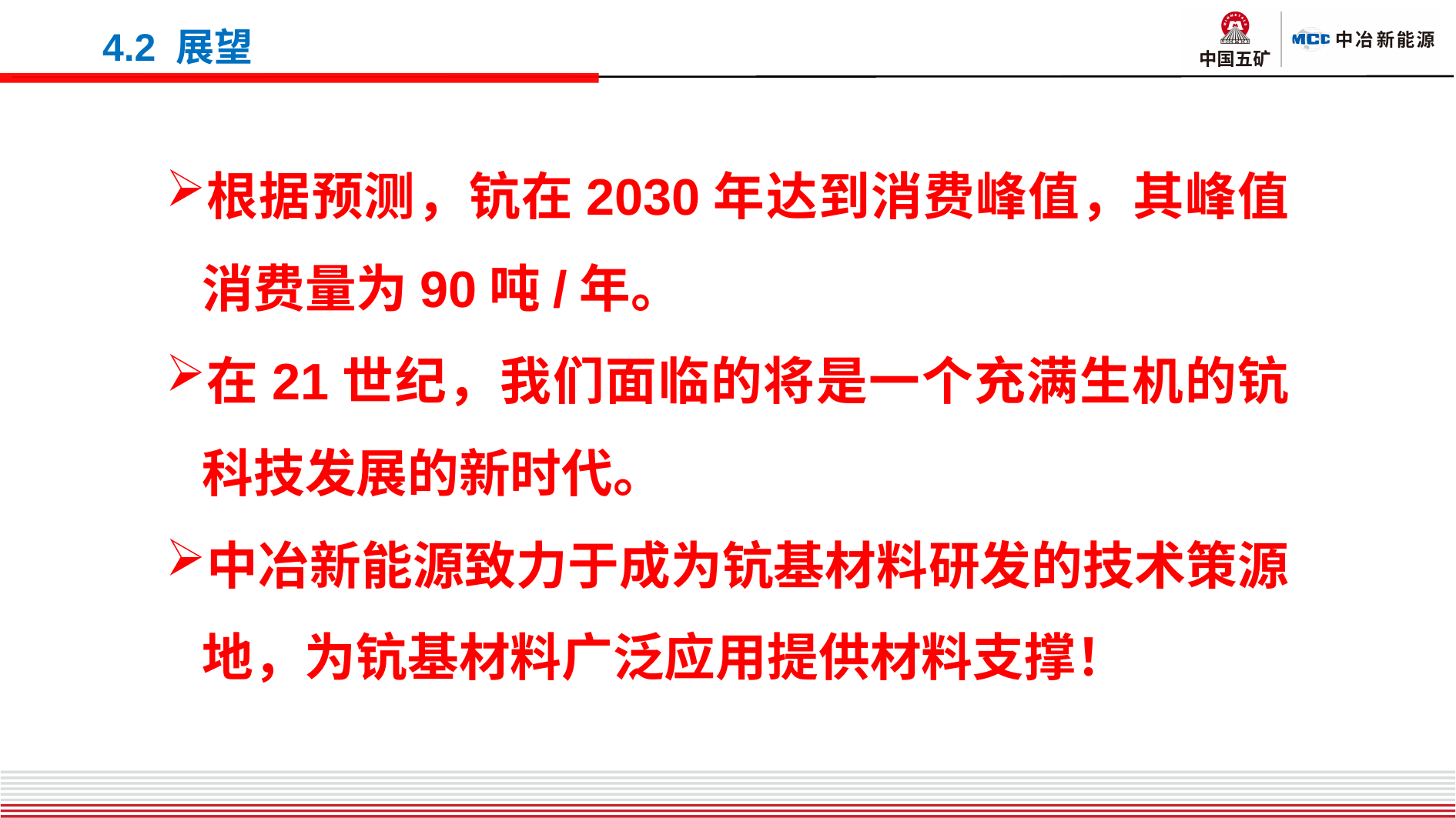

4.2 展望
根据预测，钪在2030年达到消费峰值，其峰值消费量为90吨/年。
在21世纪，我们面临的将是一个充满生机的钪科技发展的新时代。
中冶新能源致力于成为钪基材料研发的技术策源地，为钪基材料广泛应用提供材料支撑！